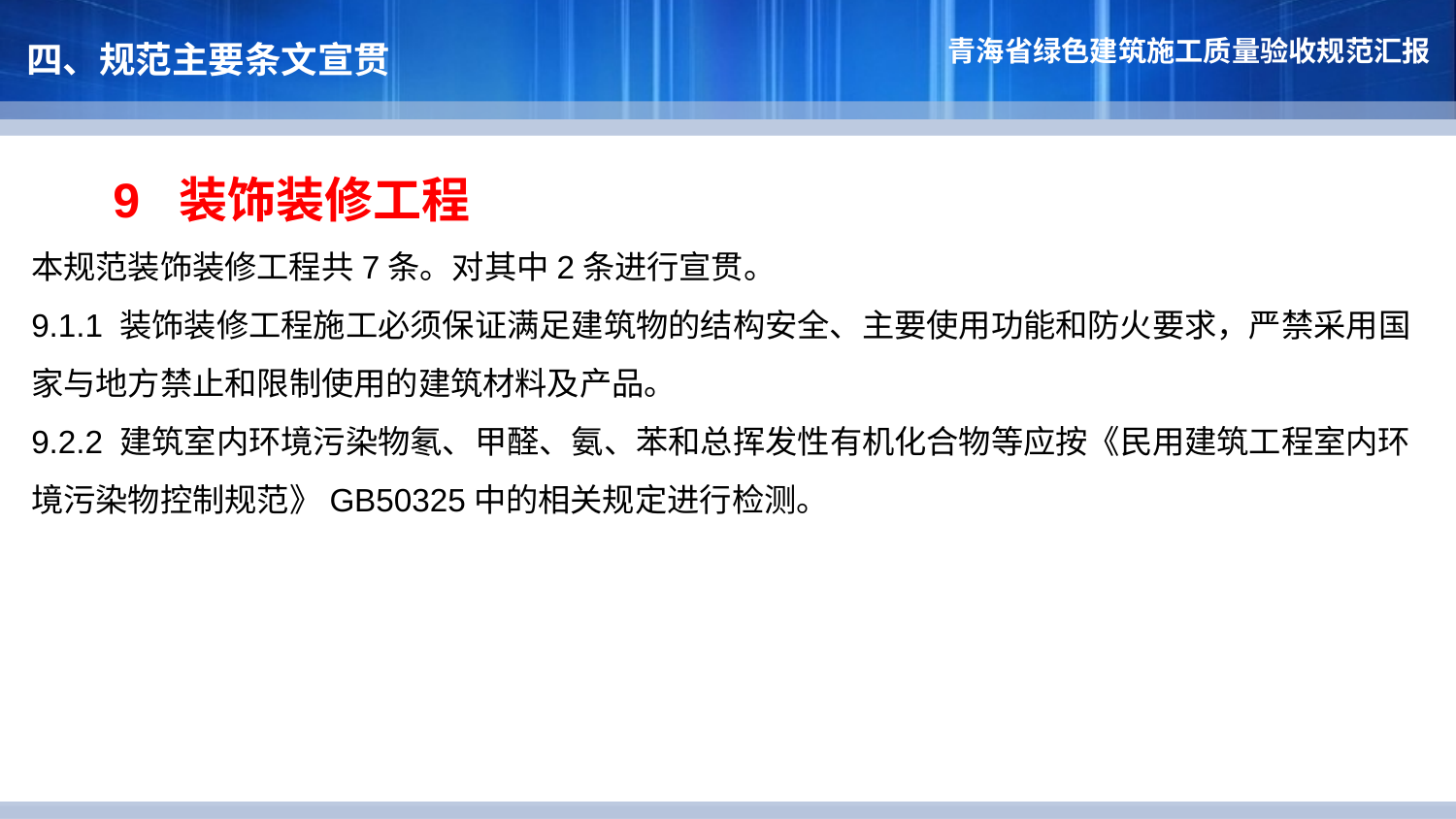

四、规范主要条文宣贯
      9  装饰装修工程
本规范装饰装修工程共7条。对其中2条进行宣贯。
9.1.1 装饰装修工程施工必须保证满足建筑物的结构安全、主要使用功能和防火要求，严禁采用国家与地方禁止和限制使用的建筑材料及产品。
9.2.2 建筑室内环境污染物氡、甲醛、氨、苯和总挥发性有机化合物等应按《民用建筑工程室内环境污染物控制规范》GB50325中的相关规定进行检测。